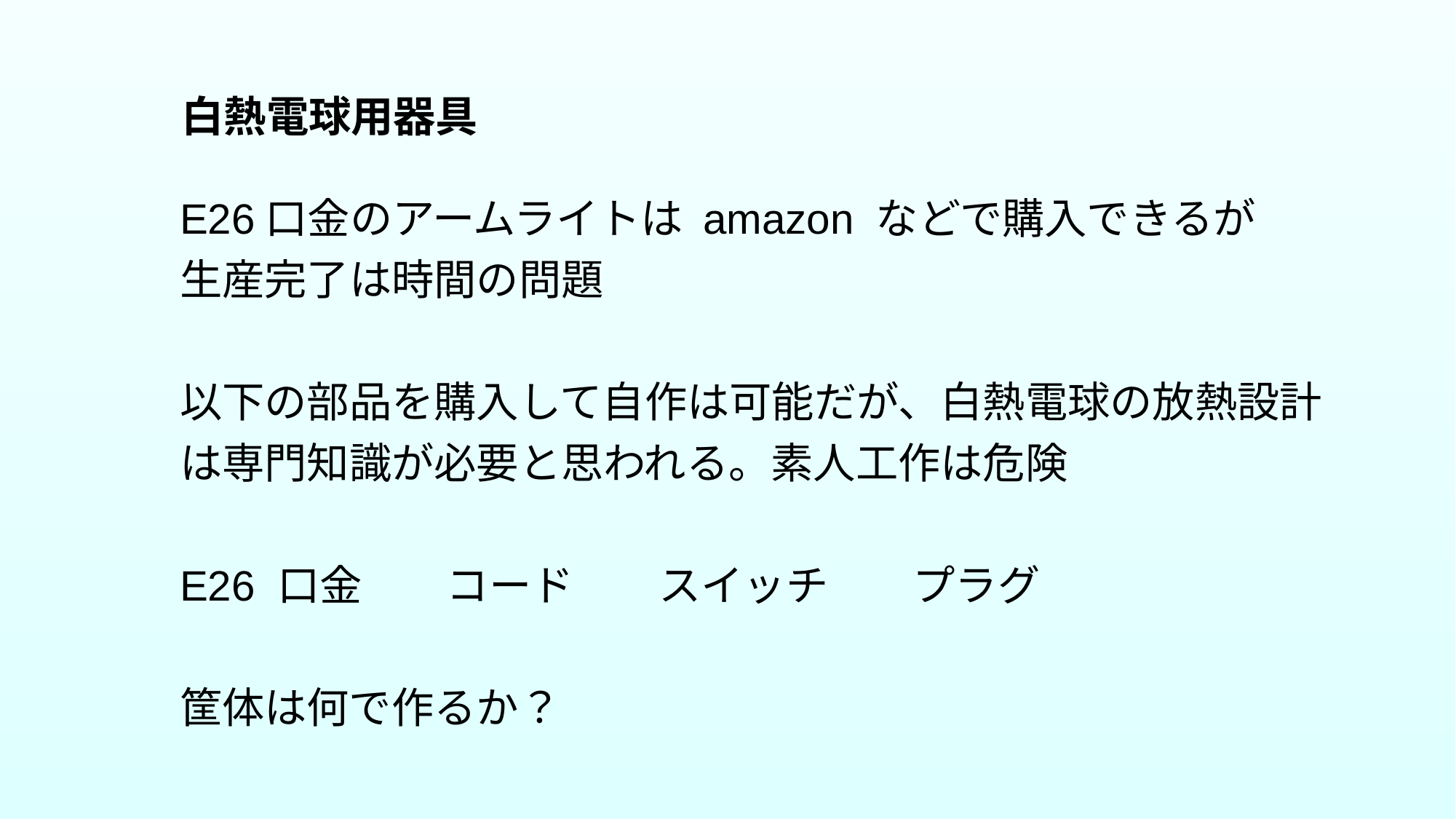

白熱電球用器具
E26口金のアームライトは amazon などで購入できるが
生産完了は時間の問題

以下の部品を購入して自作は可能だが、白熱電球の放熱設計は専門知識が必要と思われる。素人工作は危険

E26 口金　　コード　　スイッチ　　プラグ

筐体は何で作るか？